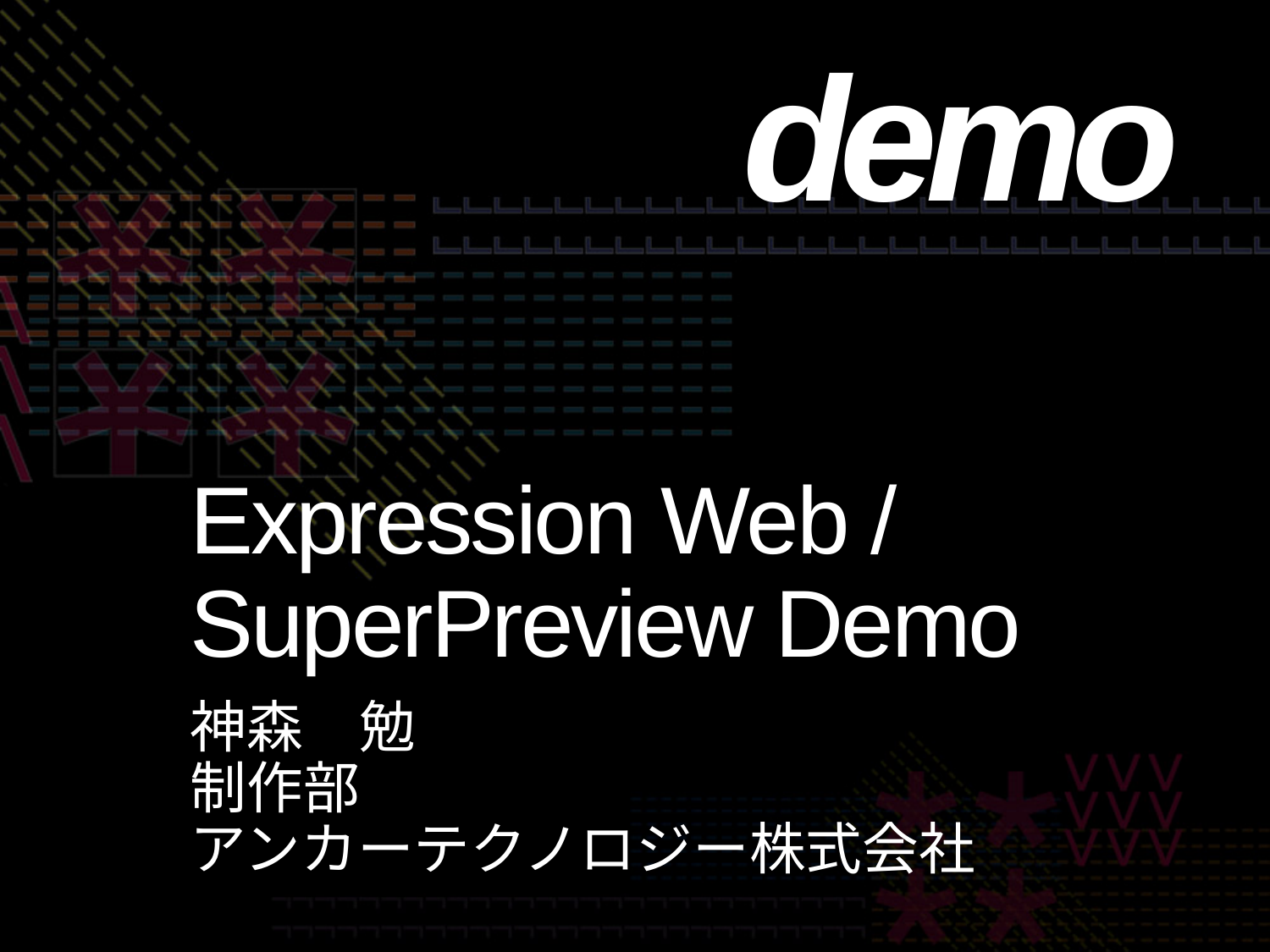

demo
# Expression Web / SuperPreview Demo
神森　勉
制作部
アンカーテクノロジー株式会社